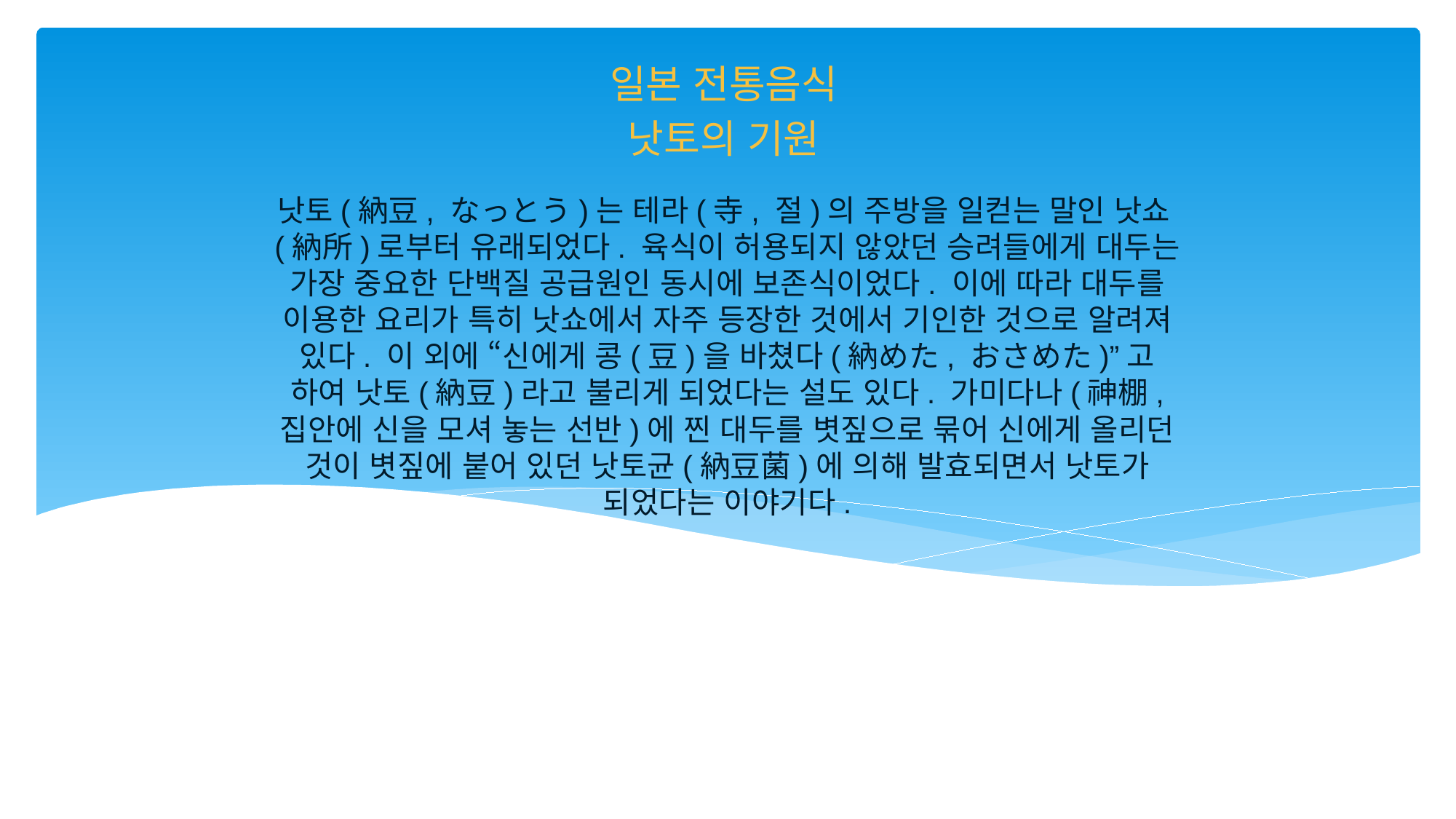

일본 전통음식
낫토의 기원
# 낫토(納豆, なっとう)는 테라(寺, 절)의 주방을 일컫는 말인 낫쇼(納所)로부터 유래되었다. 육식이 허용되지 않았던 승려들에게 대두는 가장 중요한 단백질 공급원인 동시에 보존식이었다. 이에 따라 대두를 이용한 요리가 특히 낫쇼에서 자주 등장한 것에서 기인한 것으로 알려져 있다. 이 외에 “신에게 콩(豆)을 바쳤다(納めた, おさめた)”고 하여 낫토(納豆)라고 불리게 되었다는 설도 있다. 가미다나(神棚, 집안에 신을 모셔 놓는 선반)에 찐 대두를 볏짚으로 묶어 신에게 올리던 것이 볏짚에 붙어 있던 낫토균(納豆菌)에 의해 발효되면서 낫토가 되었다는 이야기다.